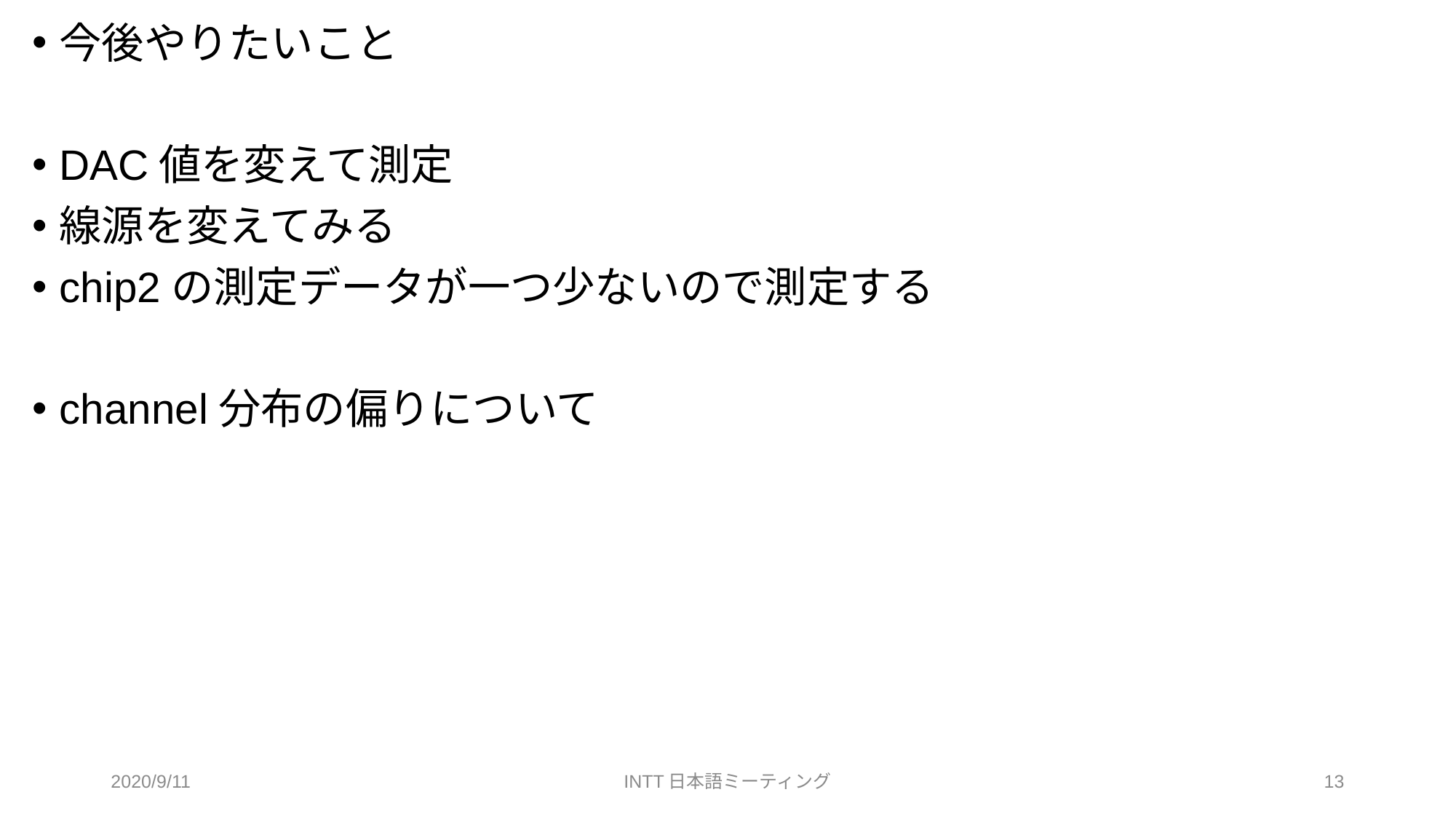

今後やりたいこと

DAC値を変えて測定
線源を変えてみる
chip2の測定データが一つ少ないので測定する

channel分布の偏りについて
2020/9/11
INTT日本語ミーティング
13